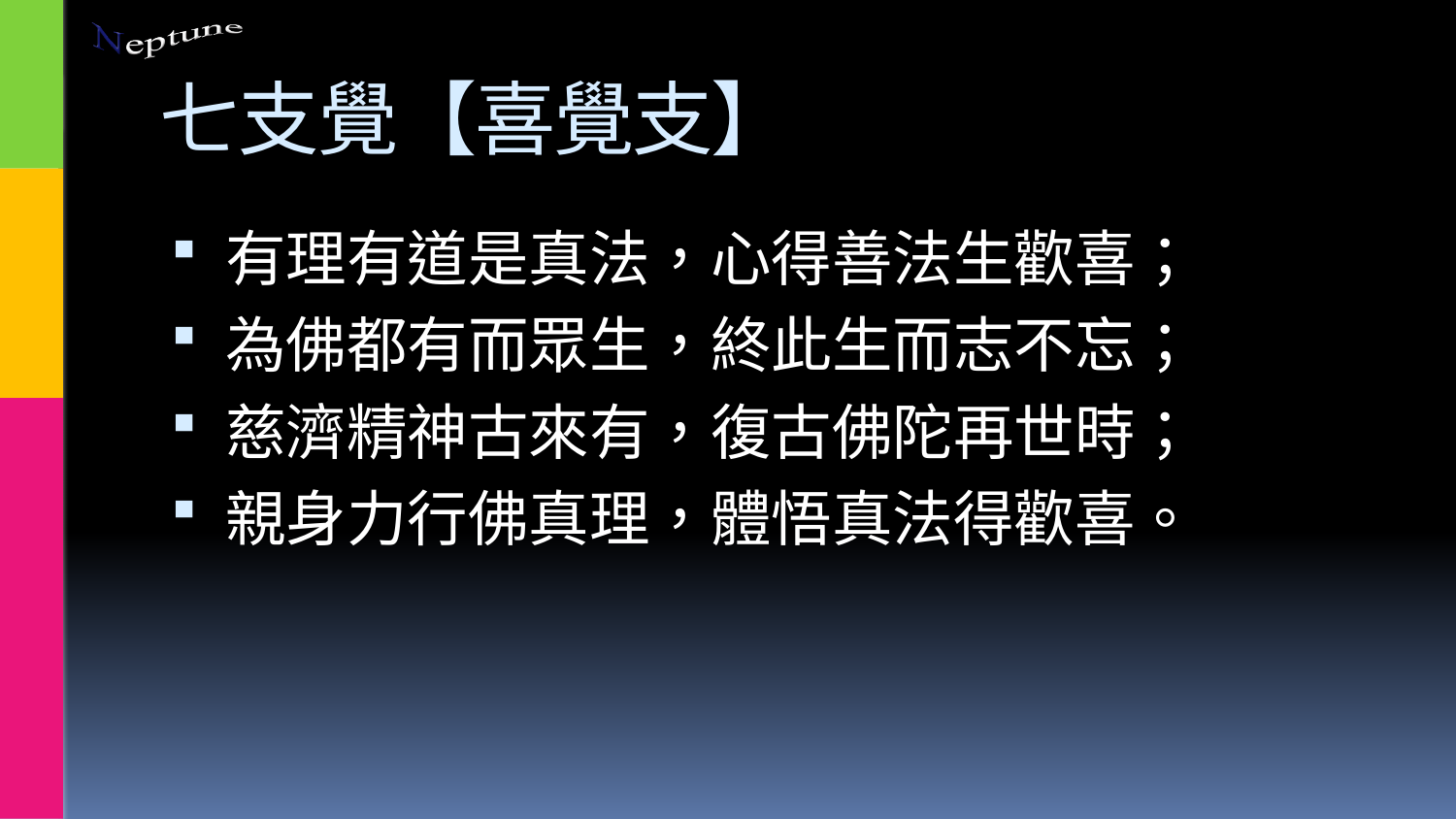

# 七支覺【喜覺支】
有理有道是真法，心得善法生歡喜；
為佛都有而眾生，終此生而志不忘；
慈濟精神古來有，復古佛陀再世時；
親身力行佛真理，體悟真法得歡喜。